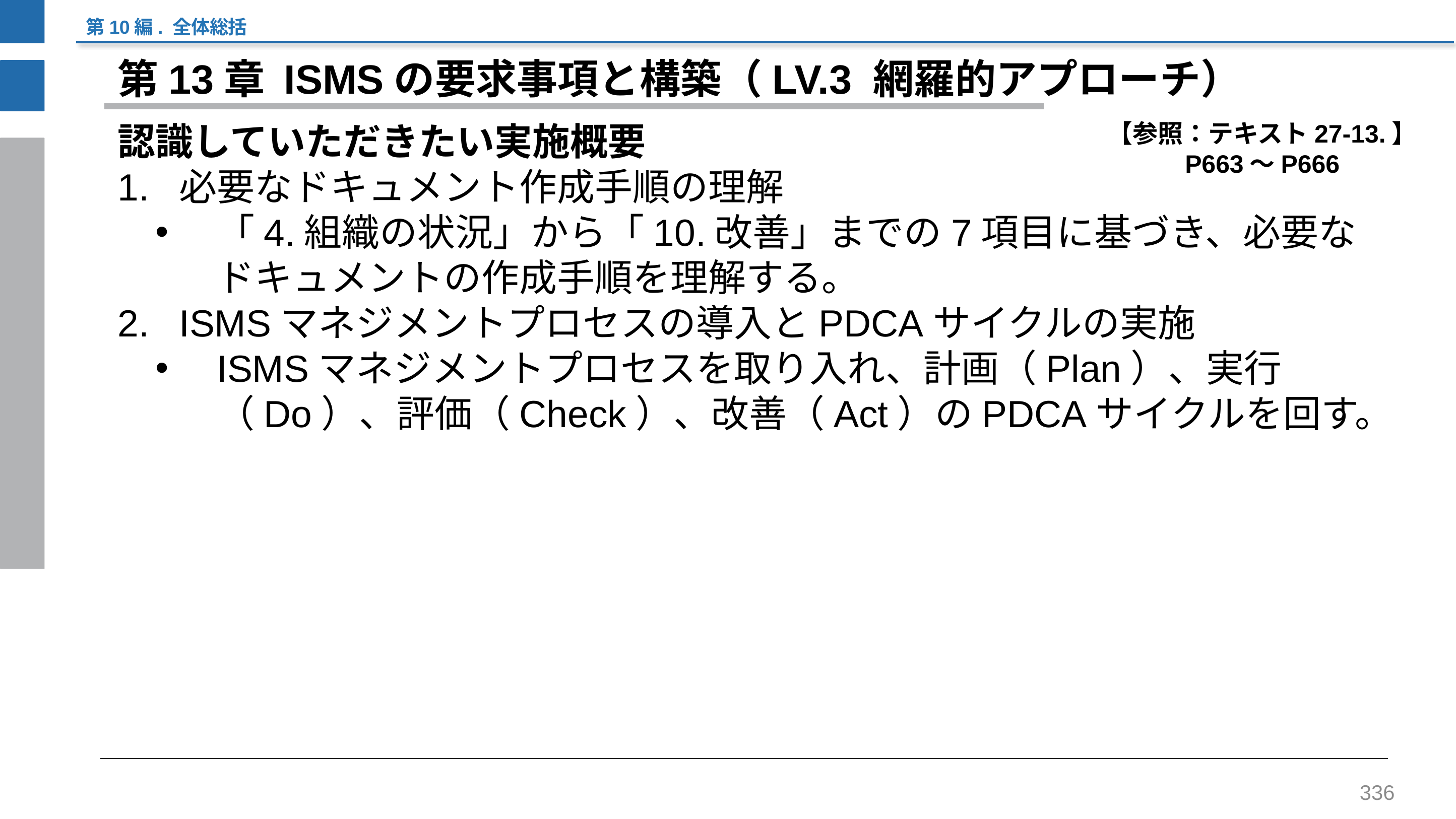

第10編. 全体総括
第13章 ISMSの要求事項と構築（LV.3 網羅的アプローチ）
認識していただきたい実施概要
必要なドキュメント作成手順の理解
「4.組織の状況」から「10.改善」までの7項目に基づき、必要なドキュメントの作成手順を理解する。
ISMSマネジメントプロセスの導入とPDCAサイクルの実施
ISMSマネジメントプロセスを取り入れ、計画（Plan）、実行（Do）、評価（Check）、改善（Act）のPDCAサイクルを回す。
【参照：テキスト27-13.】
P663～P666
336